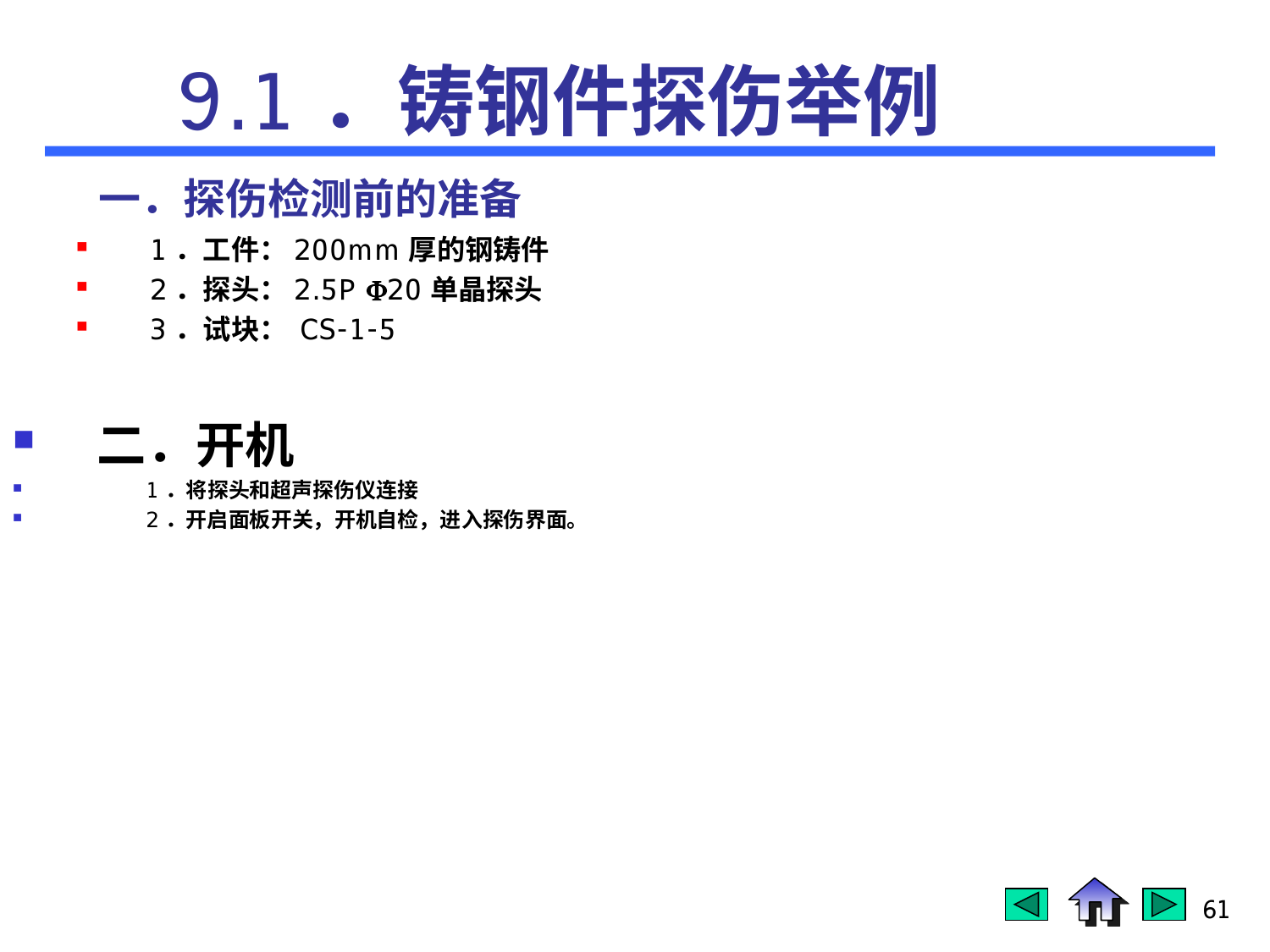

# 9.1．铸钢件探伤举例
一．探伤检测前的准备
1．工件：200mm厚的钢铸件
2．探头：2.5P Φ20单晶探头
3．试块： CS-1-5

二．开机
        1．将探头和超声探伤仪连接
        2．开启面板开关，开机自检，进入探伤界面。
61